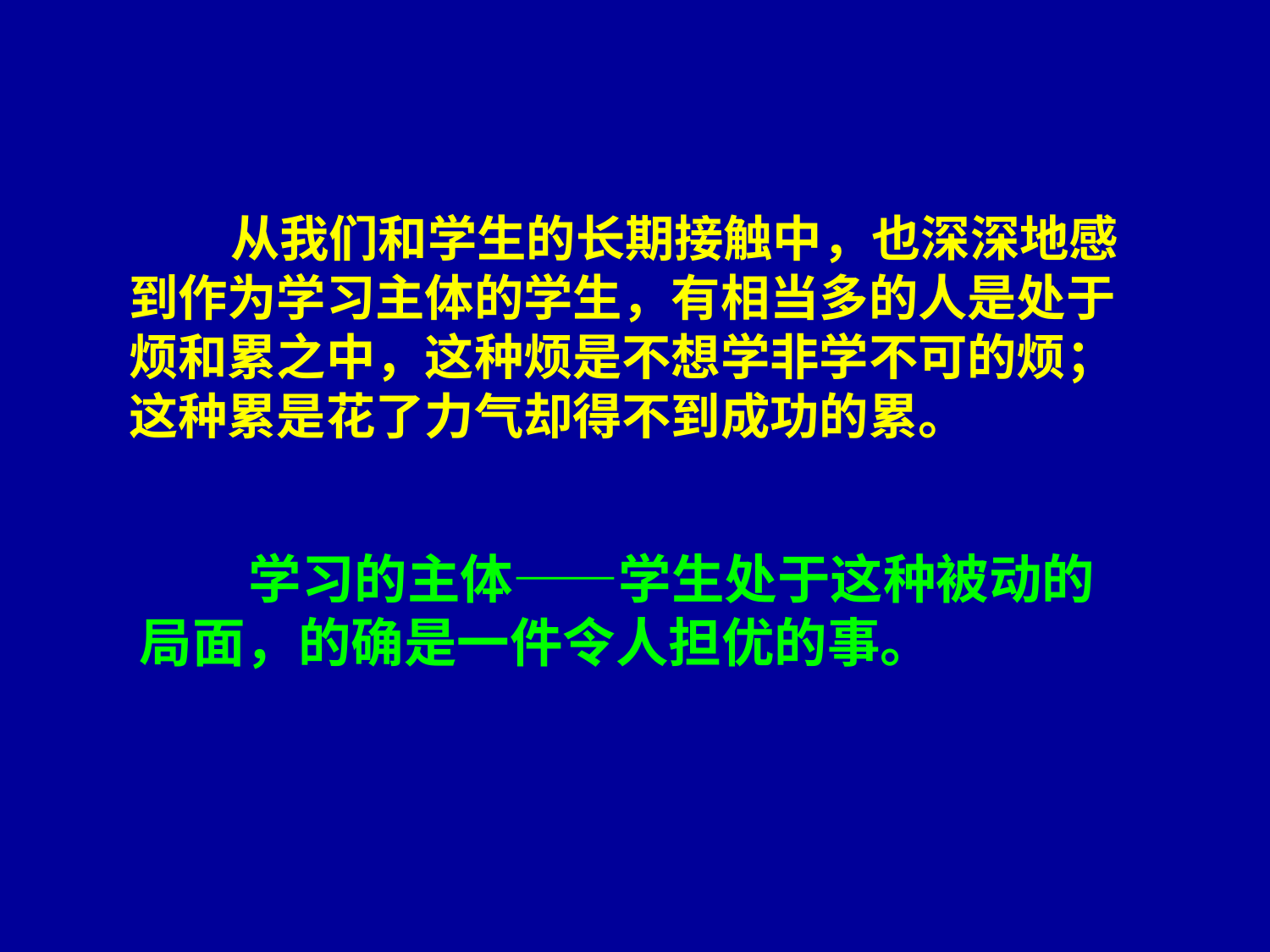

从我们和学生的长期接触中，也深深地感到作为学习主体的学生，有相当多的人是处于烦和累之中，这种烦是不想学非学不可的烦；这种累是花了力气却得不到成功的累。
        学习的主体——学生处于这种被动的局面，的确是一件令人担优的事。